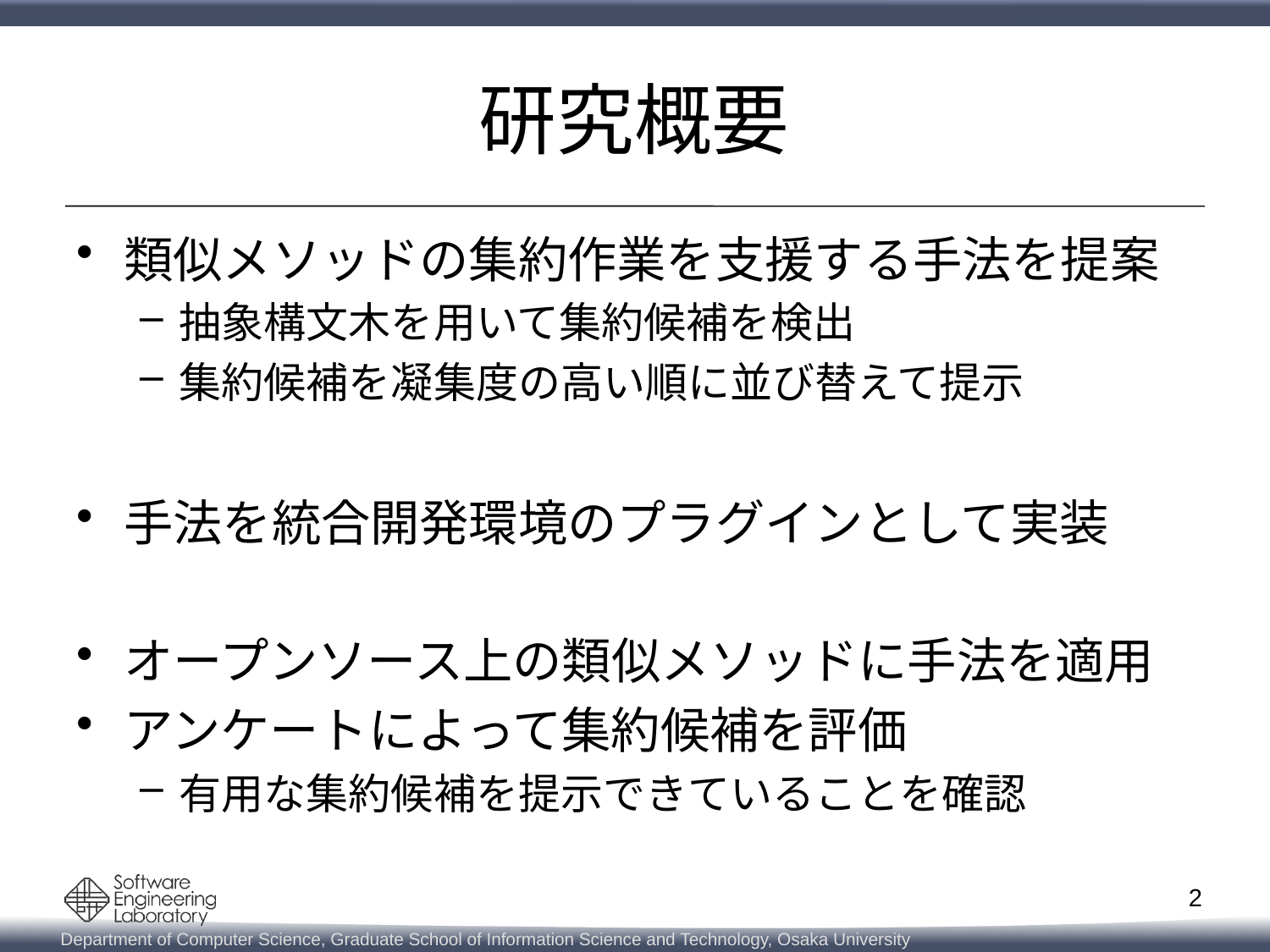

# 研究概要
類似メソッドの集約作業を支援する手法を提案
抽象構文木を用いて集約候補を検出
集約候補を凝集度の高い順に並び替えて提示

手法を統合開発環境のプラグインとして実装

オープンソース上の類似メソッドに手法を適用
アンケートによって集約候補を評価
有用な集約候補を提示できていることを確認
2